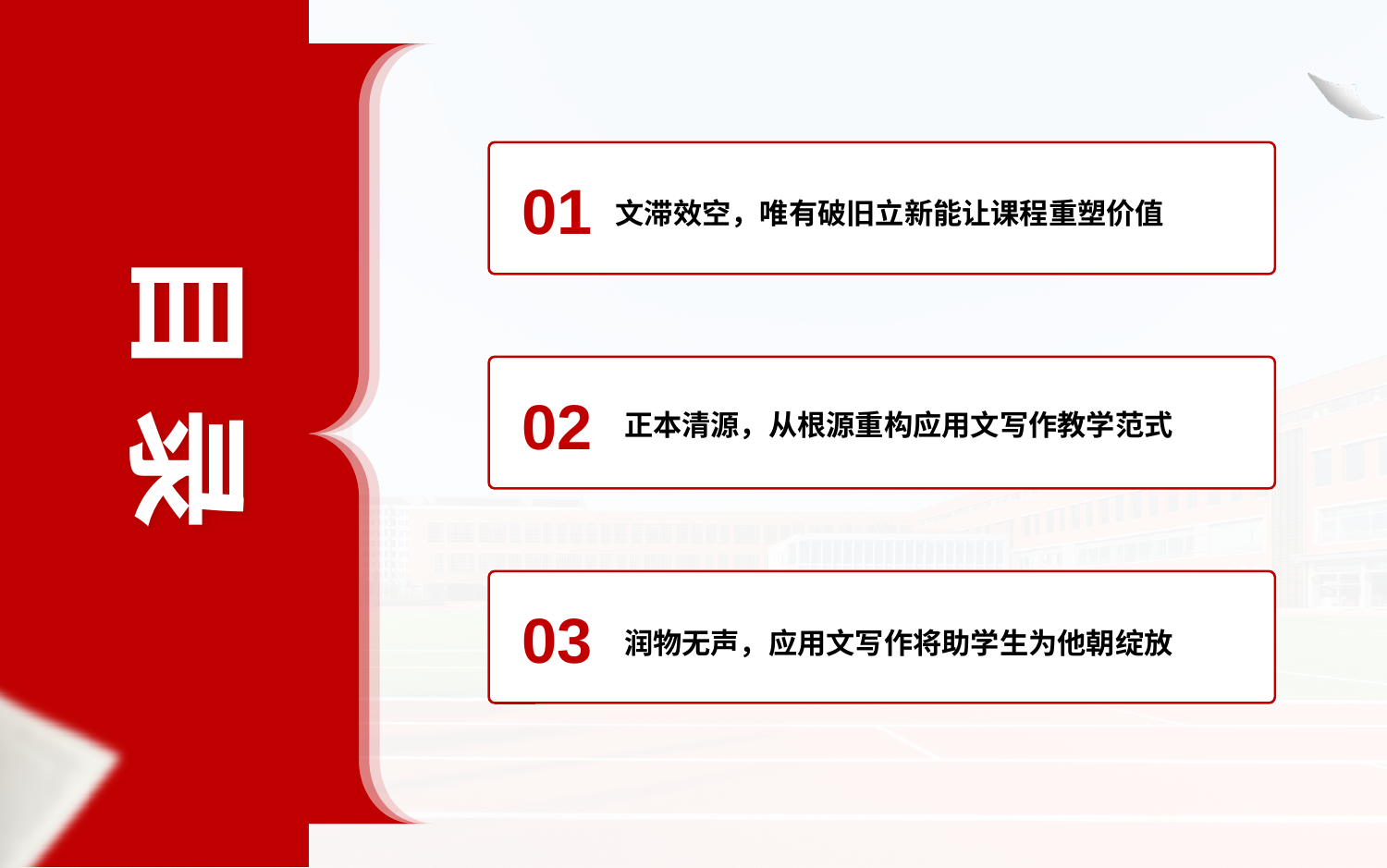

01
文滞效空，唯有破旧立新能让课程重塑价值

02
正本清源，从根源重构应用文写作教学范式

03
润物无声，应用文写作将助学生为他朝绽放